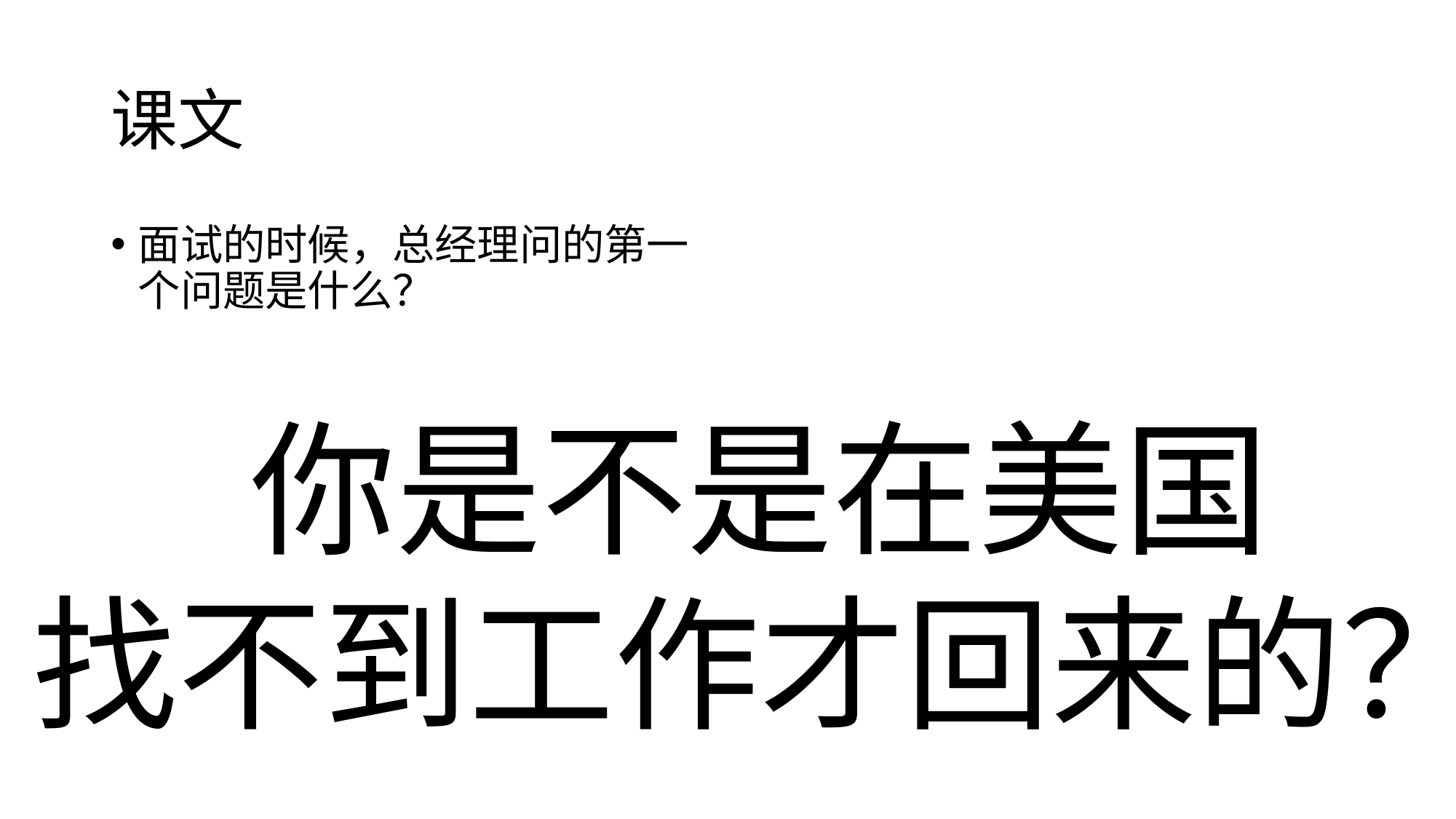

# 课文
面试的时候，总经理问的第一个问题是什么？

你是不是在美国
找不到工作才回来的？